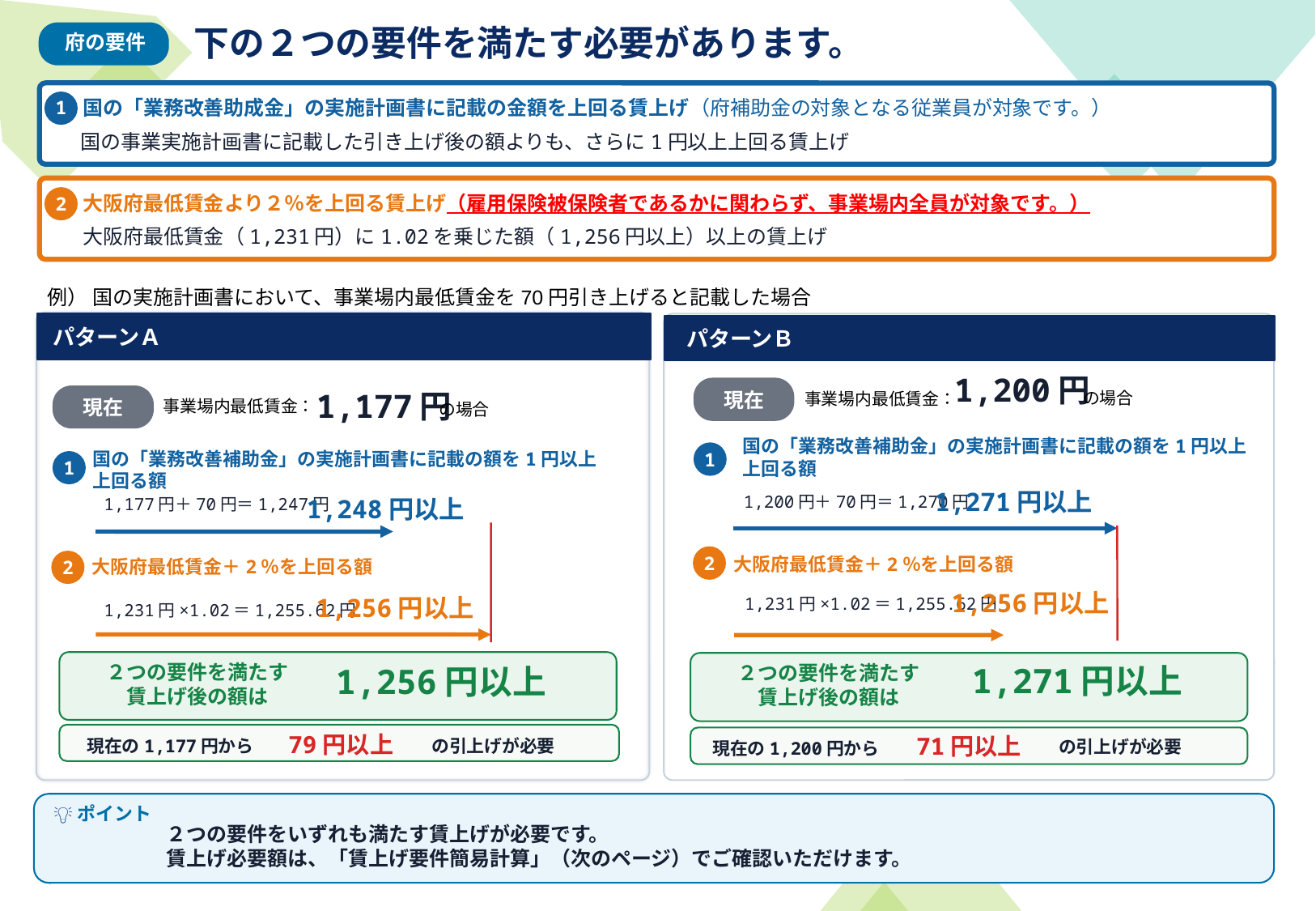

下の２つの要件を満たす必要があります。
府の要件

国の「業務改善助成金」の実施計画書に記載の金額を上回る賃上げ（府補助金の対象となる従業員が対象です。）
1

国の事業実施計画書に記載した引き上げ後の額よりも、さらに1円以上上回る賃上げ
大阪府最低賃金より２％を上回る賃上げ（雇用保険被保険者であるかに関わらず、事業場内全員が対象です。）

2
大阪府最低賃金（1,231円）に1.02を乗じた額（1,256円以上）以上の賃上げ
例） 国の実施計画書において、事業場内最低賃金を70円引き上げると記載した場合

パターンＡ
1,177円

現在
事業場内最低賃金：
の場合
国の「業務改善補助金」の実施計画書に記載の額を1円以上
上回る額

1
1,248円以上
1,177円＋70円＝1,247円

大阪府最低賃金＋2％を上回る額

2
1,256円以上
1,231円×1.02＝1,255.62円

２つの要件を満たす
賃上げ後の額は

1,256円以上

79円以上
現在の1,177円から
の引上げが必要

パターンＢ
1,200円

現在
事業場内最低賃金：
の場合
国の「業務改善補助金」の実施計画書に記載の額を1円以上
上回る額

1
1,271円以上
1,200円＋70円＝1,270円

大阪府最低賃金＋2％を上回る額

2
1,256円以上
1,231円×1.02＝1,255.62円

２つの要件を満たす
賃上げ後の額は

1,271円以上

71円以上
の引上げが必要
現在の1,200円から

💡ポイント

２つの要件をいずれも満たす賃上げが必要です。
賃上げ必要額は、「賃上げ要件簡易計算」（次のページ）でご確認いただけます。